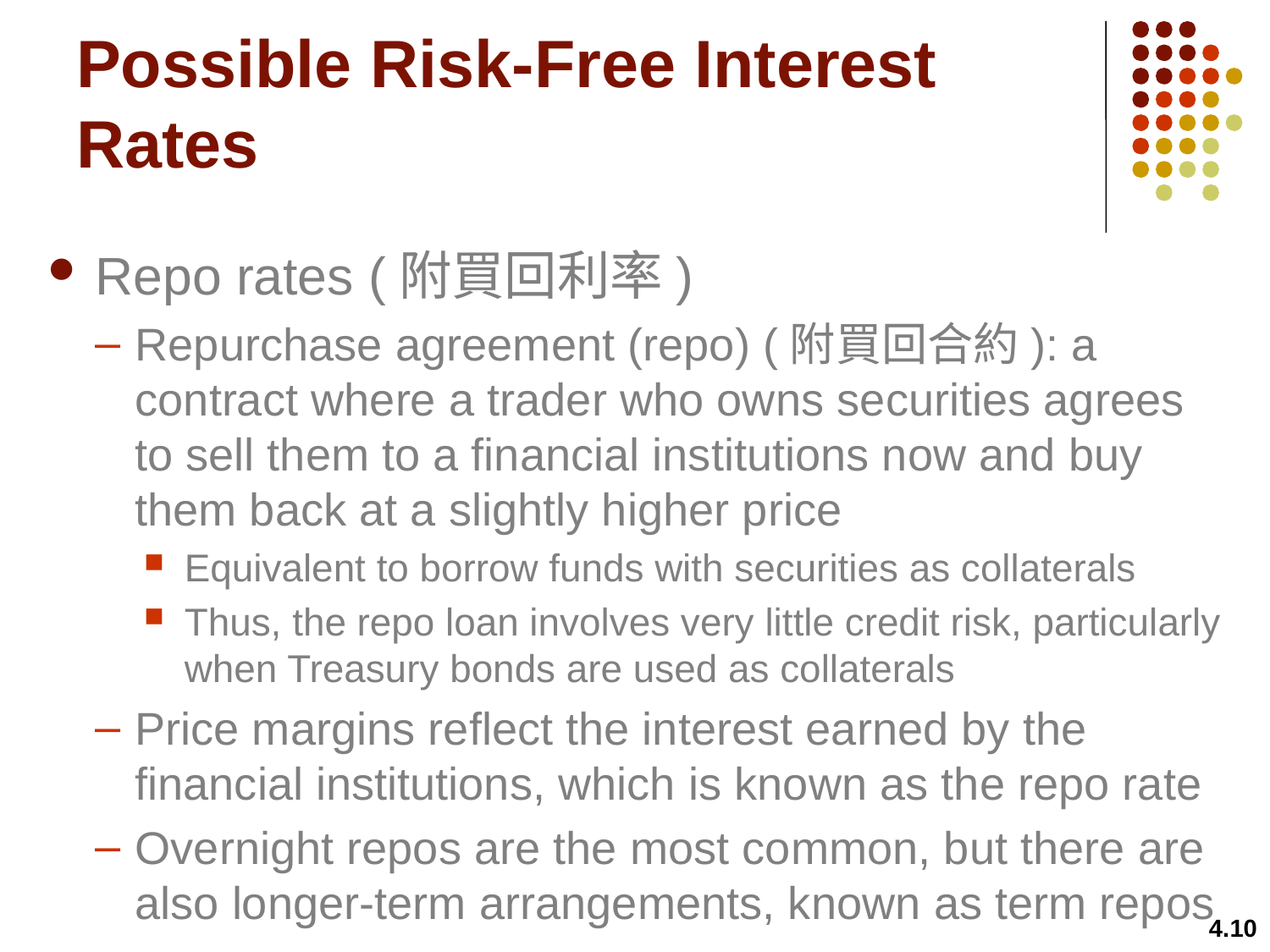

# Possible Risk-Free Interest Rates
Repo rates (附買回利率)
Repurchase agreement (repo) (附買回合約): a contract where a trader who owns securities agrees to sell them to a financial institutions now and buy them back at a slightly higher price
Equivalent to borrow funds with securities as collaterals
Thus, the repo loan involves very little credit risk, particularly when Treasury bonds are used as collaterals
Price margins reflect the interest earned by the financial institutions, which is known as the repo rate
Overnight repos are the most common, but there are also longer-term arrangements, known as term repos
4.10